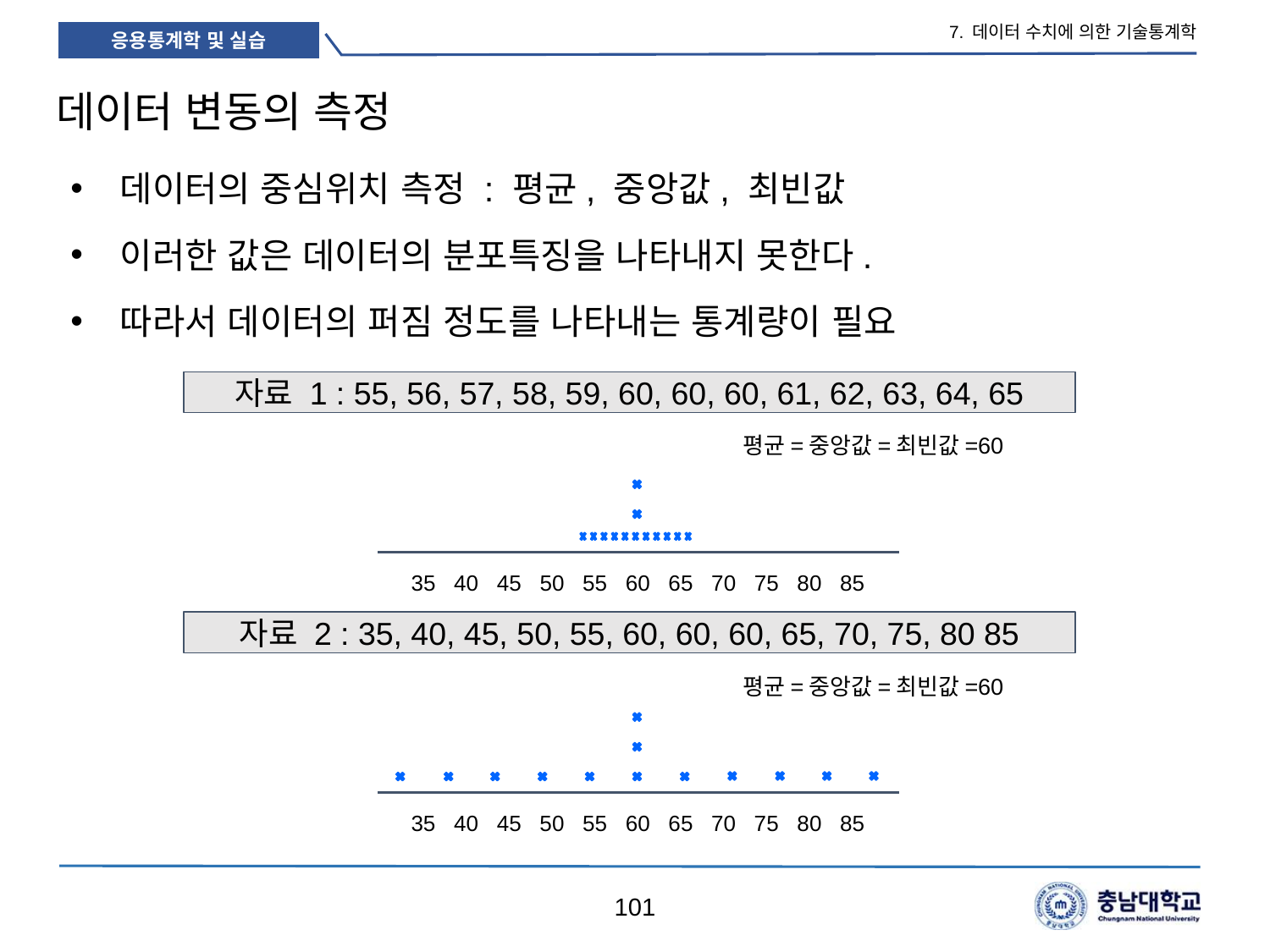

7. 데이터 수치에 의한 기술통계학
# 데이터 변동의 측정
데이터의 중심위치 측정 : 평균, 중앙값, 최빈값
이러한 값은 데이터의 분포특징을 나타내지 못한다.
따라서 데이터의 퍼짐 정도를 나타내는 통계량이 필요
자료 1 : 55, 56, 57, 58, 59, 60, 60, 60, 61, 62, 63, 64, 65
평균=중앙값=최빈값=60

35   40   45   50   55   60   65   70   75   80   85
자료 2 : 35, 40, 45, 50, 55, 60, 60, 60, 65, 70, 75, 80 85
평균=중앙값=최빈값=60

35   40   45   50   55   60   65   70   75   80   85
101